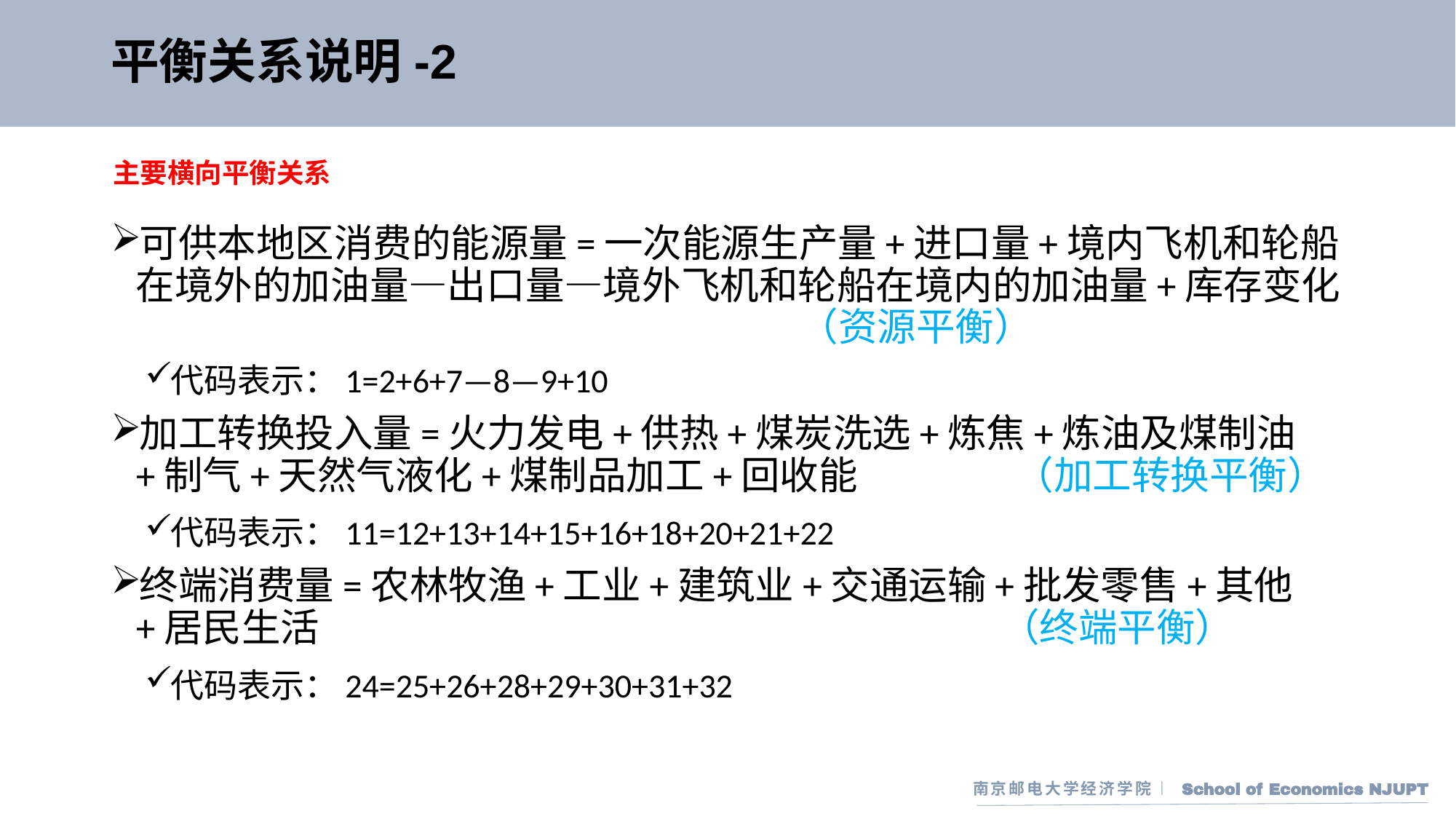

# 平衡关系说明-2
主要横向平衡关系
可供本地区消费的能源量=一次能源生产量+进口量+境内飞机和轮船在境外的加油量—出口量—境外飞机和轮船在境内的加油量+库存变化                                                                             （资源平衡）
代码表示：1=2+6+7—8—9+10
加工转换投入量=火力发电+供热+煤炭洗选+炼焦+炼油及煤制油+制气+天然气液化+煤制品加工+回收能                  （加工转换平衡）
代码表示：11=12+13+14+15+16+18+20+21+22
终端消费量=农林牧渔+工业+建筑业+交通运输+批发零售+其他+居民生活                                                                              （终端平衡）
代码表示：24=25+26+28+29+30+31+32